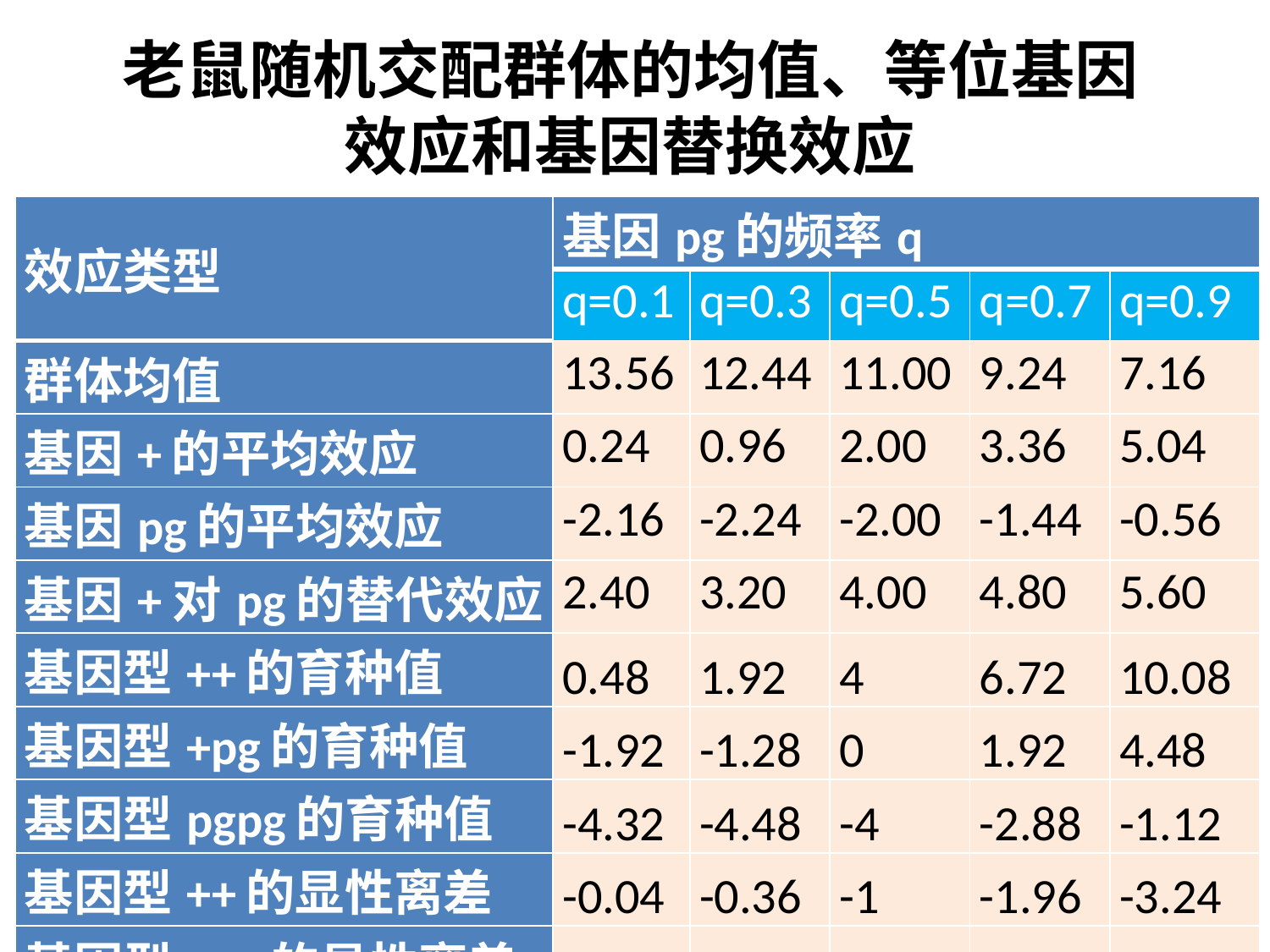

# 老鼠随机交配群体的均值、等位基因效应和基因替换效应
| 效应类型 | 基因pg的频率q |  |  |  |  |
| --- | --- | --- | --- | --- | --- |
|  | q=0.1 | q=0.3 | q=0.5 | q=0.7 | q=0.9 |
| 群体均值 | 13.56 | 12.44 | 11.00 | 9.24 | 7.16 |
| 基因+的平均效应 | 0.24 | 0.96 | 2.00 | 3.36 | 5.04 |
| 基因pg的平均效应 | -2.16 | -2.24 | -2.00 | -1.44 | -0.56 |
| 基因+对pg的替代效应 | 2.40 | 3.20 | 4.00 | 4.80 | 5.60 |
| 基因型++的育种值 | 0.48 | 1.92 | 4 | 6.72 | 10.08 |
| 基因型+pg的育种值 | -1.92 | -1.28 | 0 | 1.92 | 4.48 |
| 基因型pgpg的育种值 | -4.32 | -4.48 | -4 | -2.88 | -1.12 |
| 基因型++的显性离差 | -0.04 | -0.36 | -1 | -1.96 | -3.24 |
| 基因型+pg的显性离差 | 0.36 | 0.84 | 1 | 0.84 | 0.36 |
| 基因型pgpg的显性离差 | -3.24 | -1.96 | -1 | -0.36 | -0.04 |